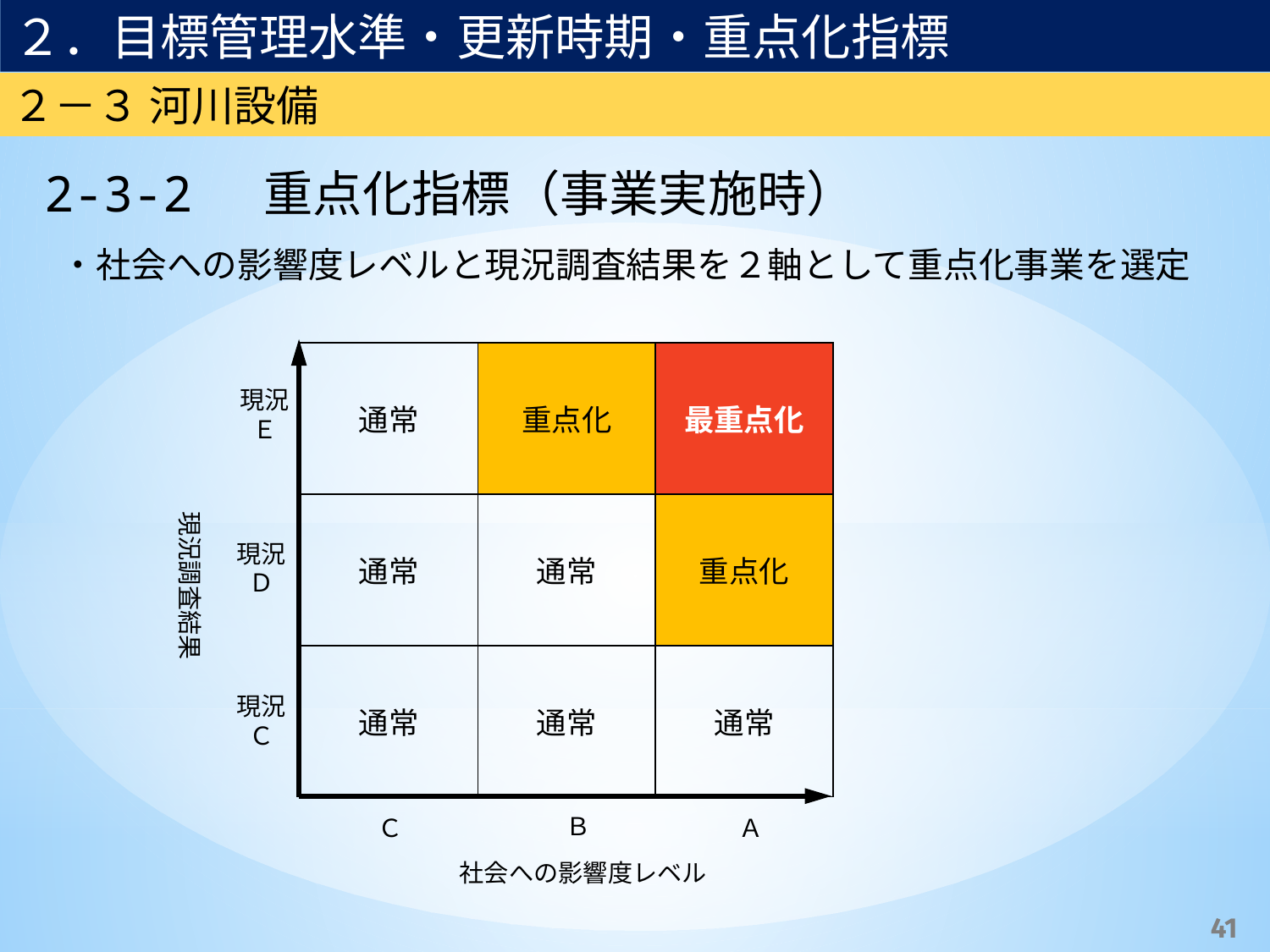

２．目標管理水準・更新時期・重点化指標
２－３ 河川設備
2-3-2  重点化指標（事業実施時）
・社会への影響度レベルと現況調査結果を２軸として重点化事業を選定
| 通常 | 重点化 | 最重点化 |
| --- | --- | --- |
| 通常 | 通常 | 重点化 |
| 通常 | 通常 | 通常 |
現況
Ｅ
現況調査結果
現況
Ｄ
現況
Ｃ
Ｂ
Ａ
Ｃ
社会への影響度レベル
41